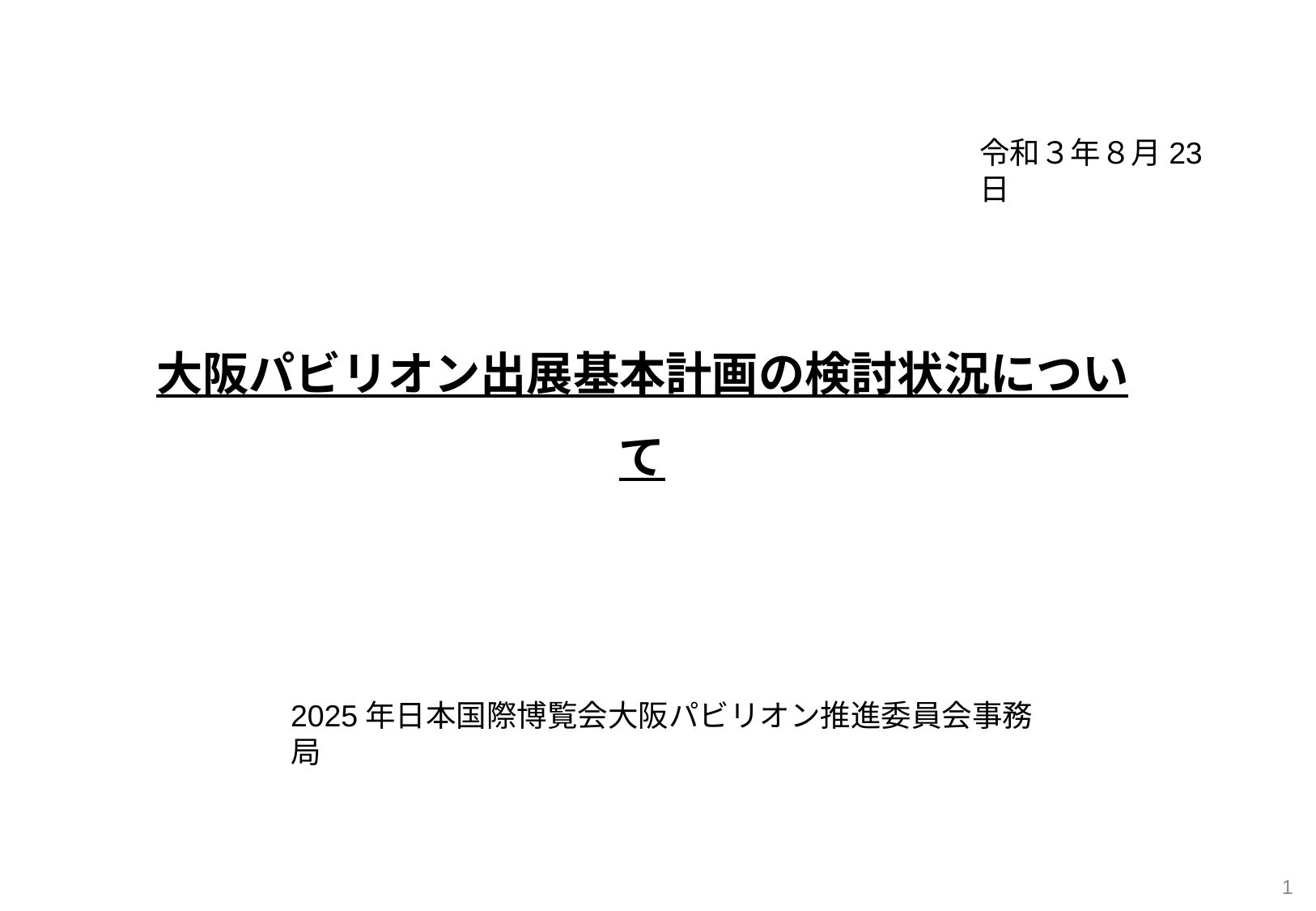

令和３年８月23日
大阪パビリオン出展基本計画の検討状況について
2025年日本国際博覧会大阪パビリオン推進委員会事務局
1